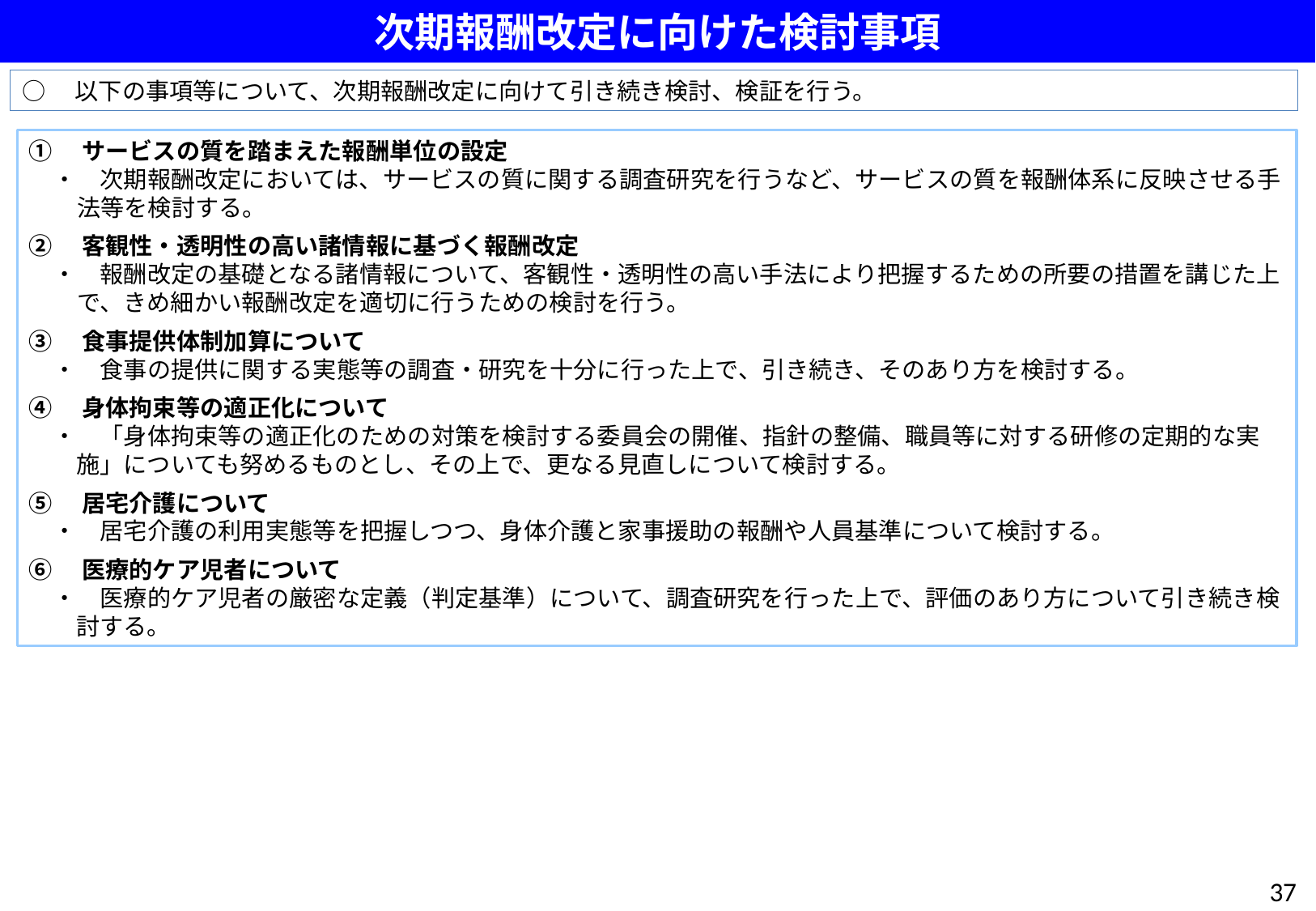

次期報酬改定に向けた検討事項
○　以下の事項等について、次期報酬改定に向けて引き続き検討、検証を行う。
①　サービスの質を踏まえた報酬単位の設定
　・　次期報酬改定においては、サービスの質に関する調査研究を行うなど、サービスの質を報酬体系に反映させる手法等を検討する。
②　客観性・透明性の高い諸情報に基づく報酬改定
　・　報酬改定の基礎となる諸情報について、客観性・透明性の高い手法により把握するための所要の措置を講じた上で、きめ細かい報酬改定を適切に行うための検討を行う。
③　食事提供体制加算について
　・　食事の提供に関する実態等の調査・研究を十分に行った上で、引き続き、そのあり方を検討する。
④　身体拘束等の適正化について
　・　「身体拘束等の適正化のための対策を検討する委員会の開催、指針の整備、職員等に対する研修の定期的な実施」についても努めるものとし、その上で、更なる見直しについて検討する。
⑤　居宅介護について
　・　居宅介護の利用実態等を把握しつつ、身体介護と家事援助の報酬や人員基準について検討する。
⑥　医療的ケア児者について
　・　医療的ケア児者の厳密な定義（判定基準）について、調査研究を行った上で、評価のあり方について引き続き検討する。
37